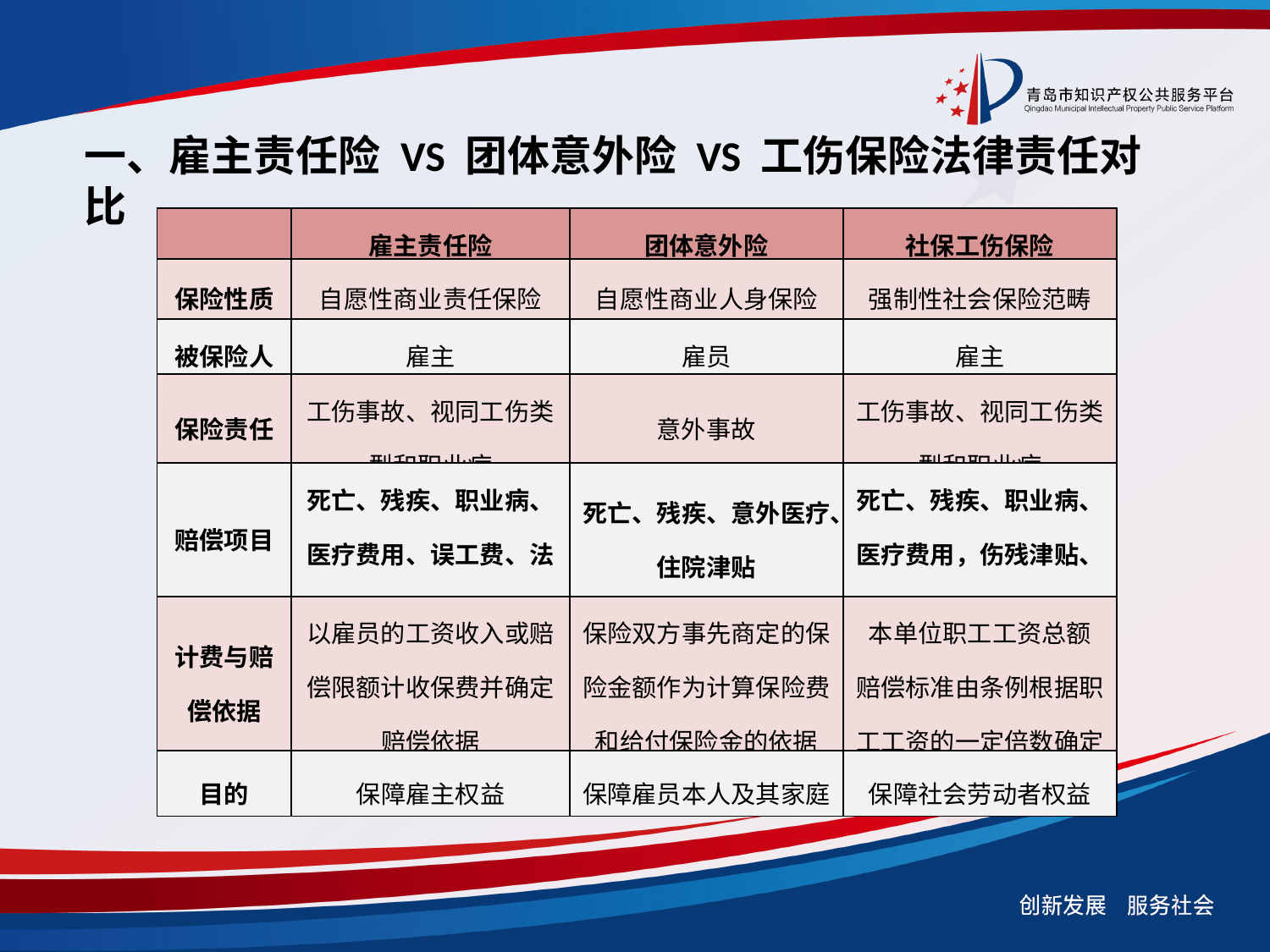

一、雇主责任险 VS 团体意外险 VS 工伤保险法律责任对比
|  | 雇主责任险 | 团体意外险 | 社保工伤保险 |
| --- | --- | --- | --- |
| 保险性质 | 自愿性商业责任保险 | 自愿性商业人身保险 | 强制性社会保险范畴 |
| 被保险人 | 雇主 | 雇员 | 雇主 |
| 保险责任 | 工伤事故、视同工伤类型和职业病 | 意外事故 | 工伤事故、视同工伤类型和职业病 |
| 赔偿项目 | 死亡、残疾、职业病、医疗费用、误工费、法律费用 | 死亡、残疾、意外医疗、住院津贴 | 死亡、残疾、职业病、医疗费用，伤残津贴、护理费 |
| 计费与赔偿依据 | 以雇员的工资收入或赔偿限额计收保费并确定赔偿依据 | 保险双方事先商定的保险金额作为计算保险费和给付保险金的依据 | 本单位职工工资总额 赔偿标准由条例根据职工工资的一定倍数确定 |
| 目的 | 保障雇主权益 | 保障雇员本人及其家庭 | 保障社会劳动者权益 |